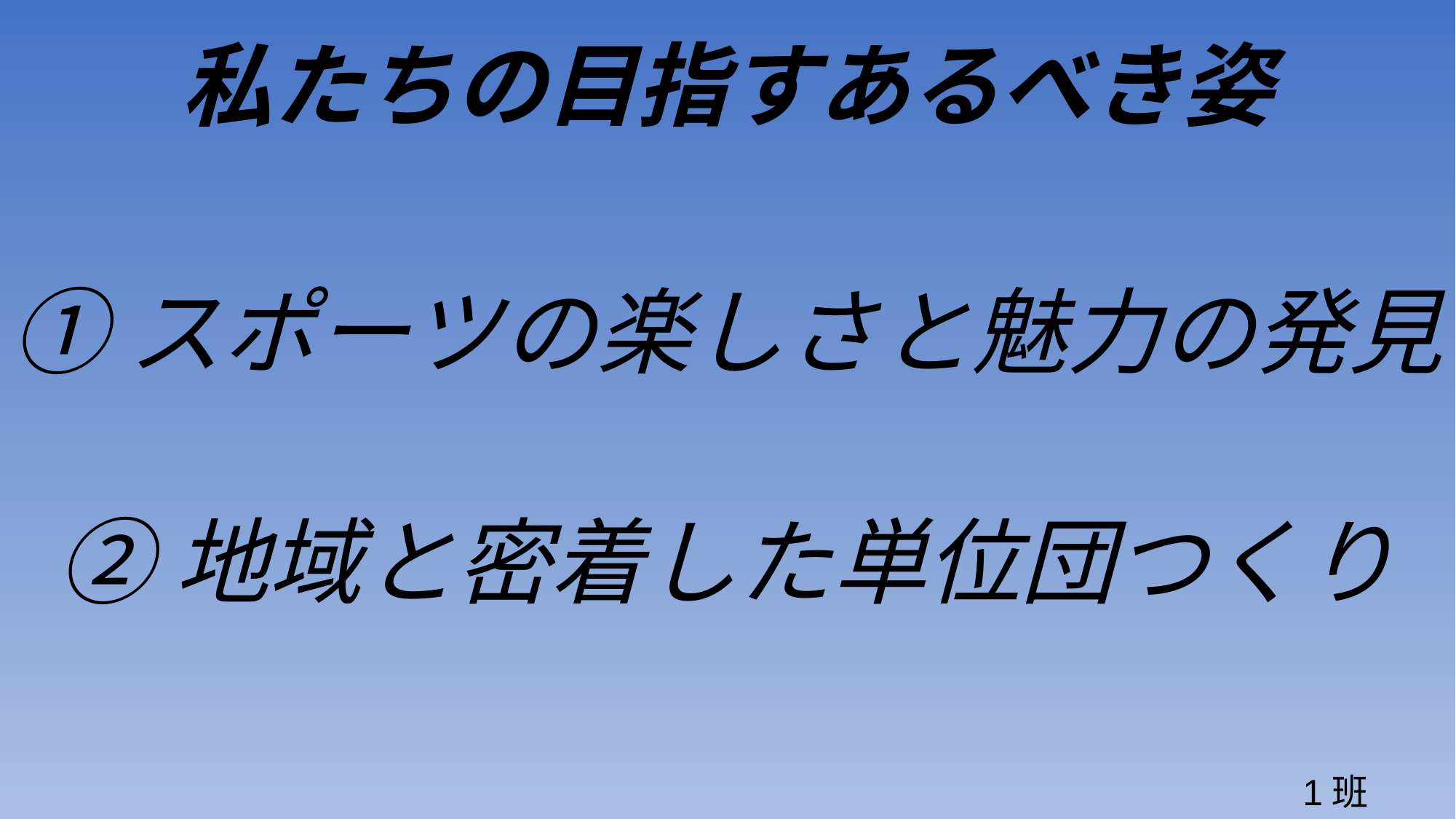

# 私たちの目指すあるべき姿

①スポーツの楽しさと魅力の発見

➁地域と密着した単位団つくり
1班